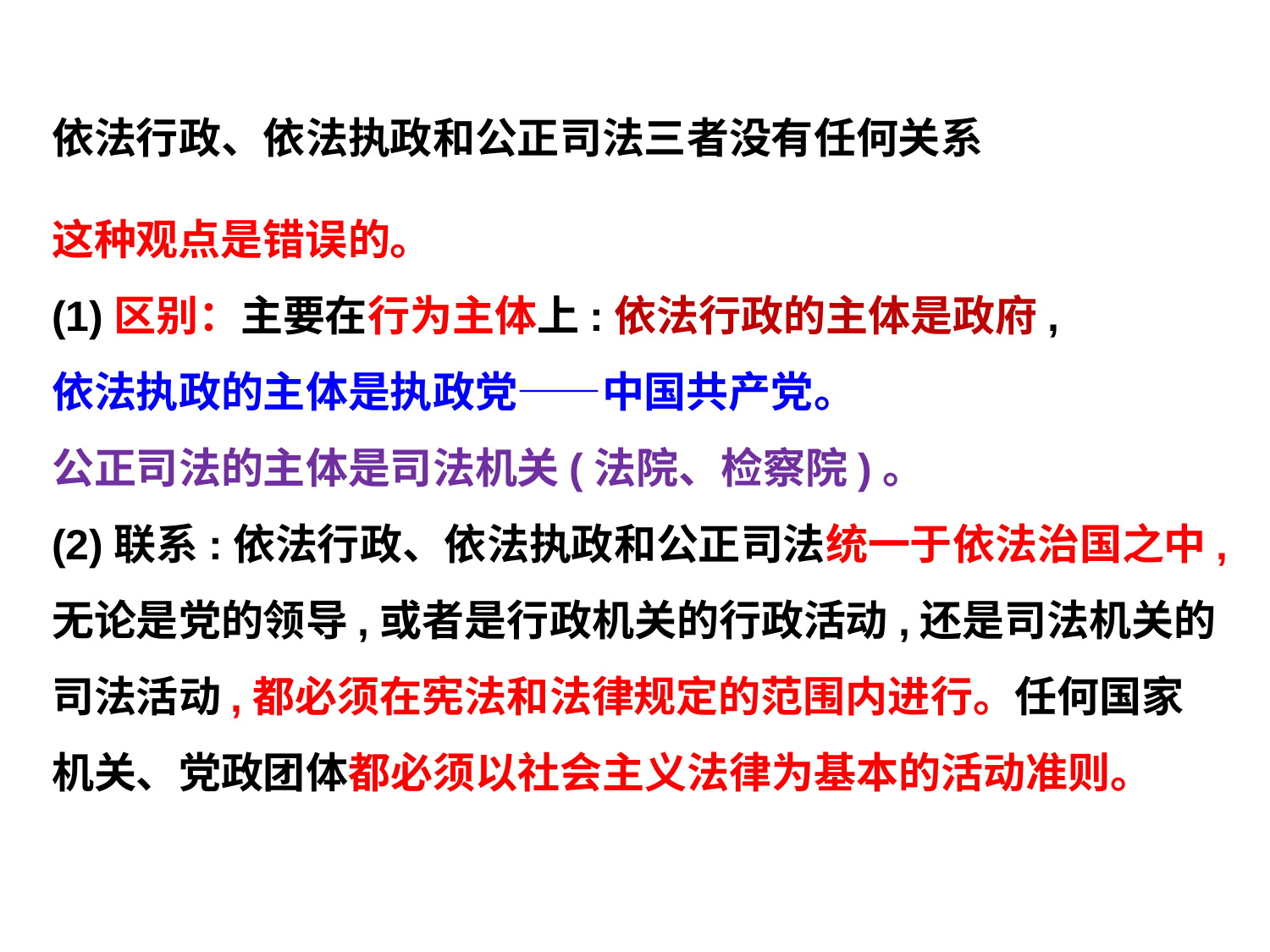

依法行政、依法执政和公正司法三者没有任何关系

这种观点是错误的。
(1)区别：主要在行为主体上:依法行政的主体是政府,
依法执政的主体是执政党——中国共产党。
公正司法的主体是司法机关(法院、检察院)。
(2)联系:依法行政、依法执政和公正司法统一于依法治国之中,无论是党的领导,或者是行政机关的行政活动,还是司法机关的司法活动,都必须在宪法和法律规定的范围内进行。任何国家机关、党政团体都必须以社会主义法律为基本的活动准则。